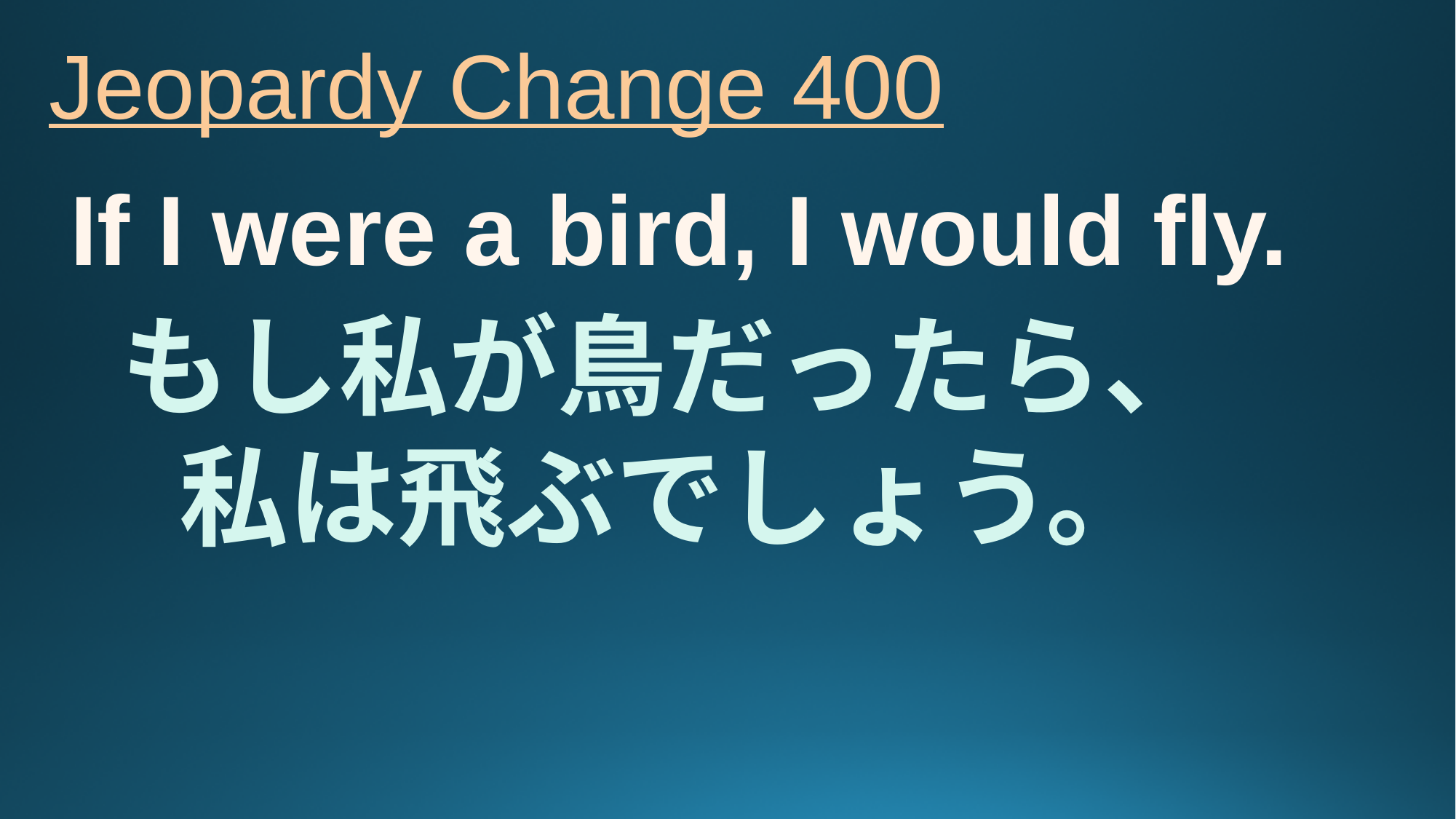

# Jeopardy Change 400
If I were a bird, I would fly.
もし私が鳥だったら、
私は飛ぶでしょう。